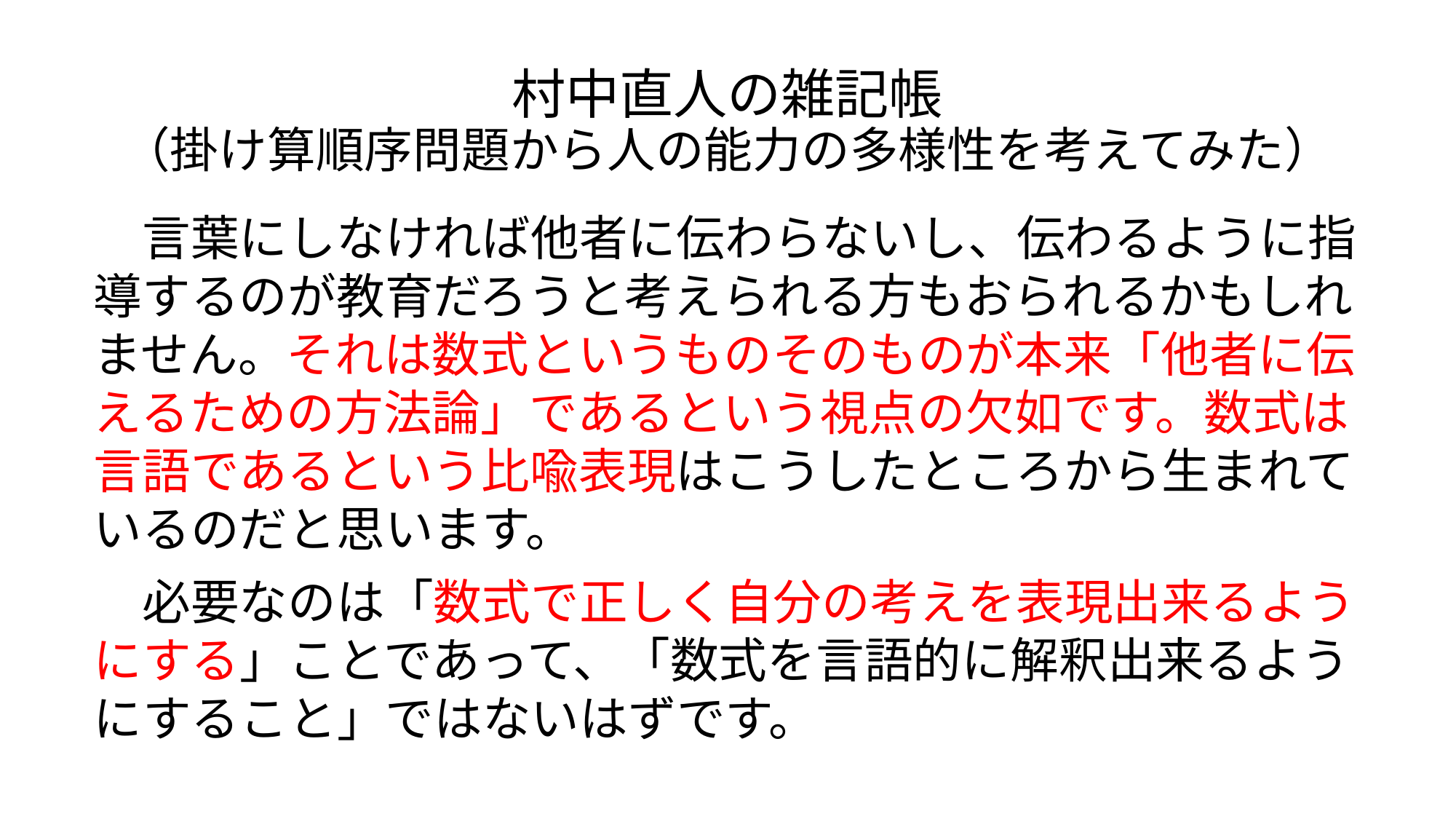

# 村中直人の雑記帳 （掛け算順序問題から人の能力の多様性を考えてみた）
　言葉にしなければ他者に伝わらないし、伝わるように指導するのが教育だろうと考えられる方もおられるかもしれません。それは数式というものそのものが本来「他者に伝えるための方法論」であるという視点の欠如です。数式は言語であるという比喩表現はこうしたところから生まれているのだと思います。
　必要なのは「数式で正しく自分の考えを表現出来るようにする」ことであって、「数式を言語的に解釈出来るようにすること」ではないはずです。